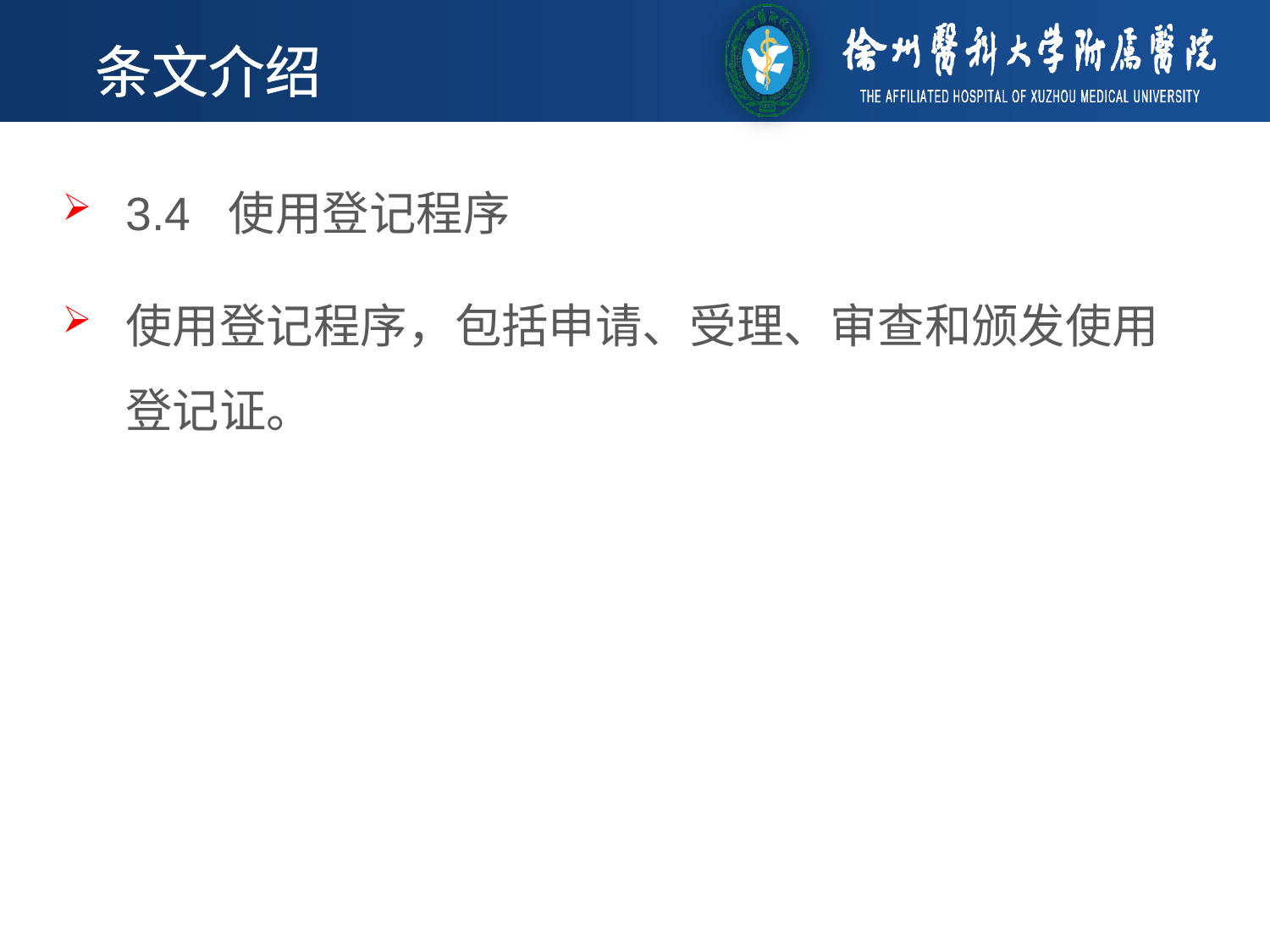

条文介绍

3.4  使用登记程序
使用登记程序，包括申请、受理、审查和颁发使用登记证。